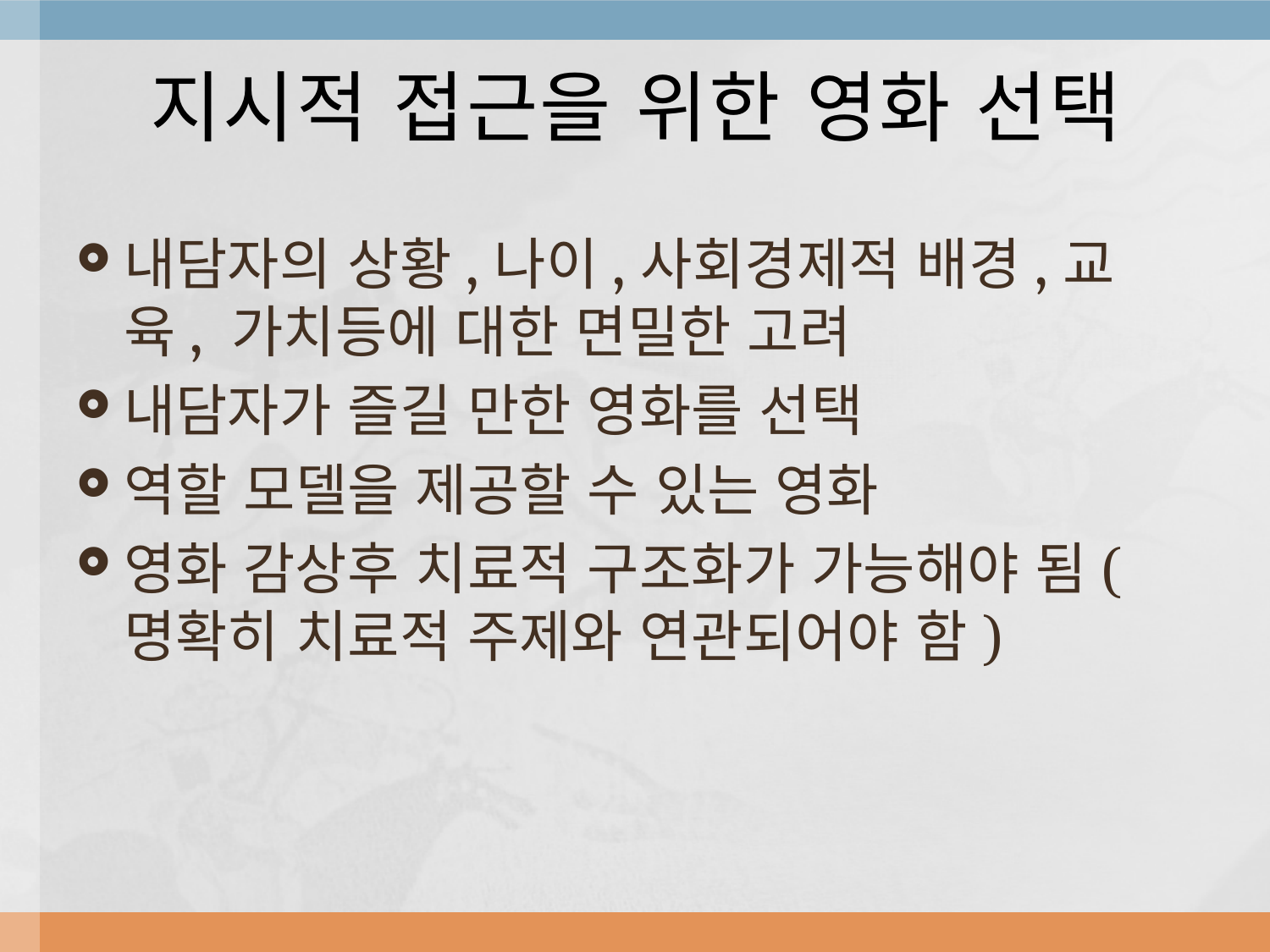

# 지시적 접근을 위한 영화 선택
내담자의 상황,나이,사회경제적 배경,교육, 가치등에 대한 면밀한 고려
내담자가 즐길 만한 영화를 선택
역할 모델을 제공할 수 있는 영화
영화 감상후 치료적 구조화가 가능해야 됨(명확히 치료적 주제와 연관되어야 함)